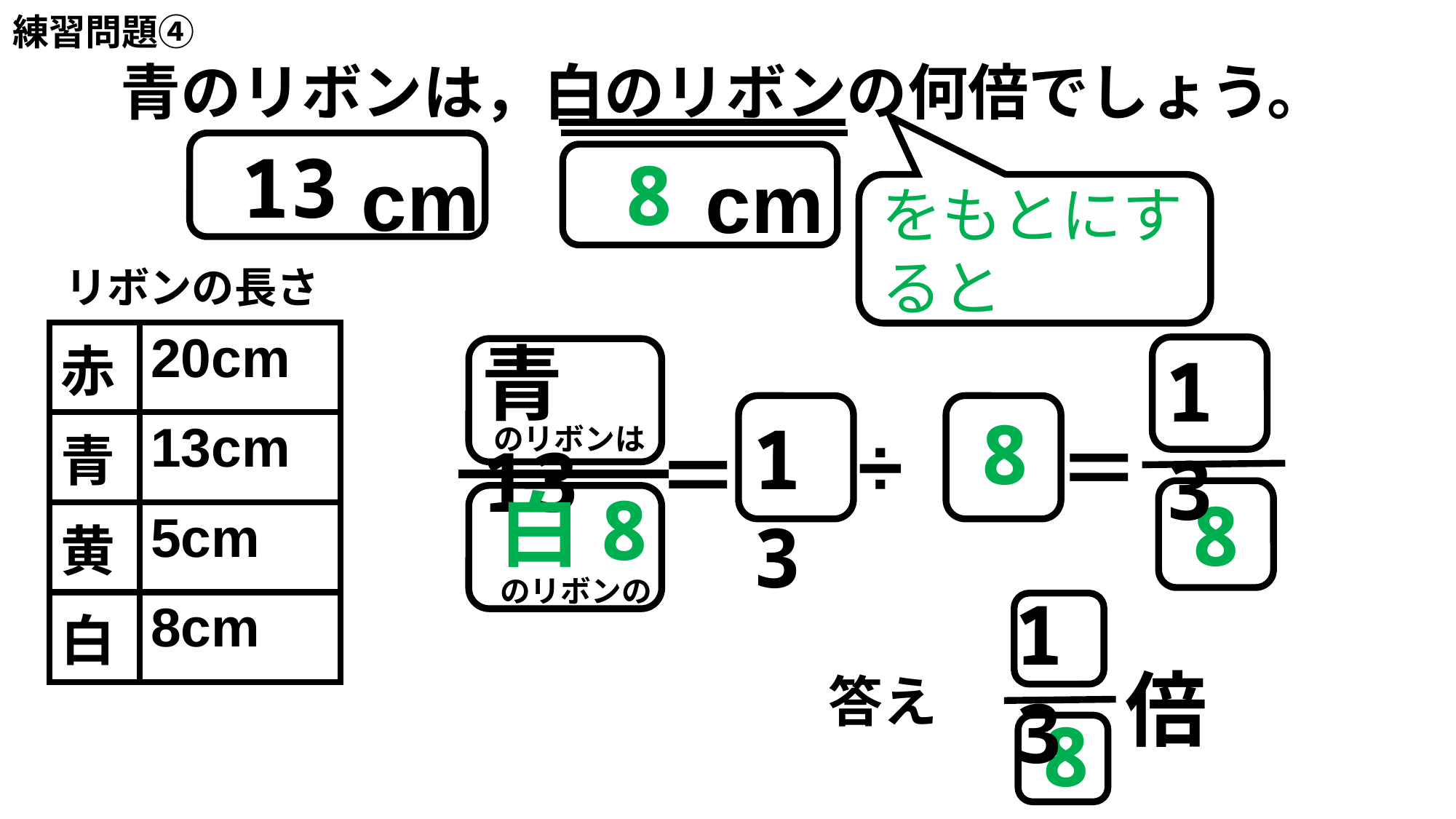

練習問題④
青のリボンは，白のリボンの何倍でしょう。
13

8

　cm
cm
をもとにすると

リボンの長さ
| 赤 | 20cm |
| --- | --- |
| 青 | 13cm |
| 黄 | 5cm |
| 白 | 8cm |
青13
13

8
13
5
÷
＝
のリボンは
8
＝
白8
8

のリボンの
13

 倍
答え
8